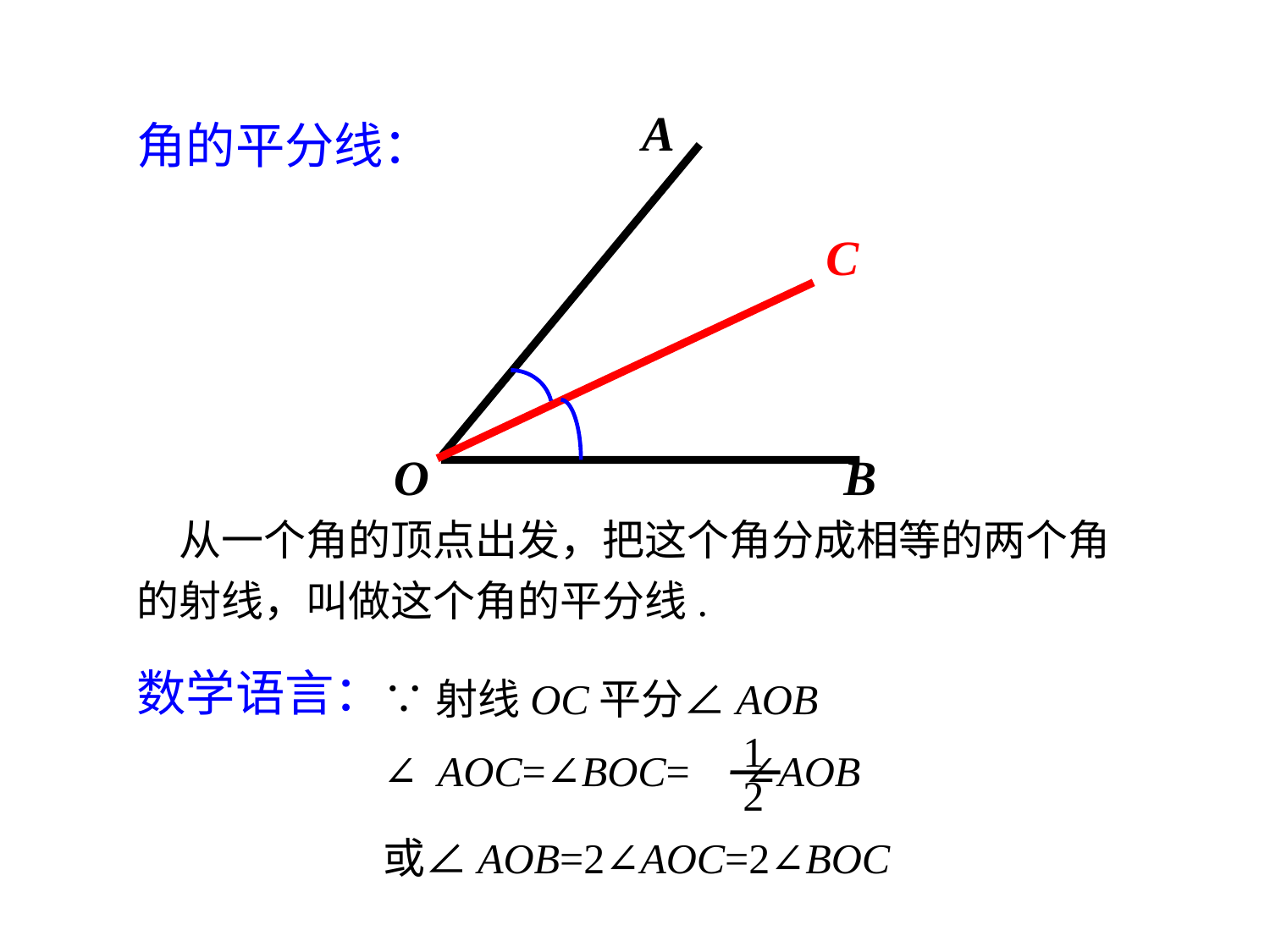

A

O
B

角的平分线：
C

　从一个角的顶点出发，把这个角分成相等的两个角的射线，叫做这个角的平分线.
数学语言：
∵射线OC平分∠AOB
∴∠AOC=∠BOC=     ∠AOB
1
2

或∠AOB=2∠AOC=2∠BOC